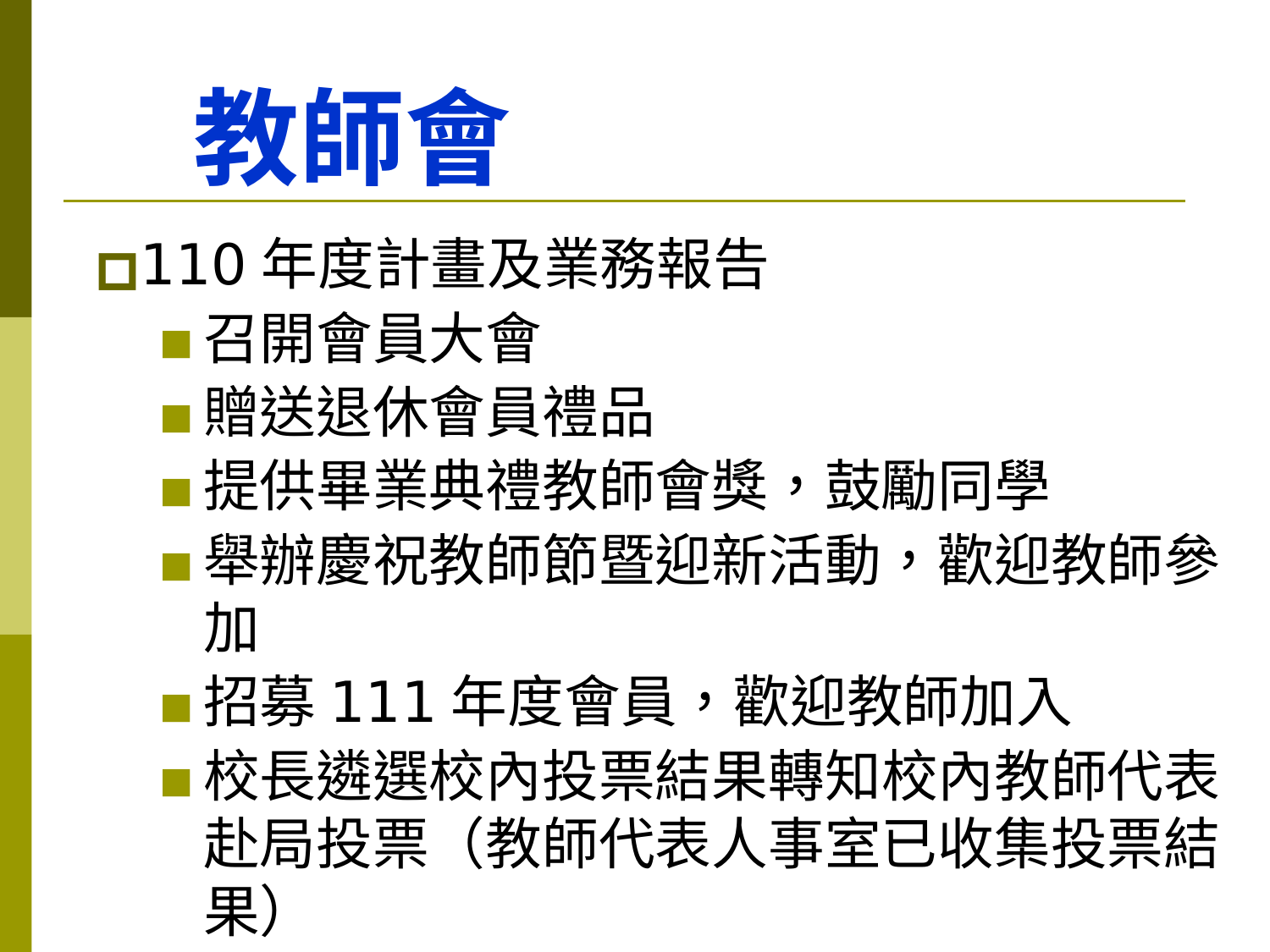

# 教師會
110年度計畫及業務報告
召開會員大會
贈送退休會員禮品
提供畢業典禮教師會獎，鼓勵同學
舉辦慶祝教師節暨迎新活動，歡迎教師參加
招募111年度會員，歡迎教師加入
校長遴選校內投票結果轉知校內教師代表赴局投票（教師代表人事室已收集投票結果）
財務狀況：目前本會會費結餘為61,070元